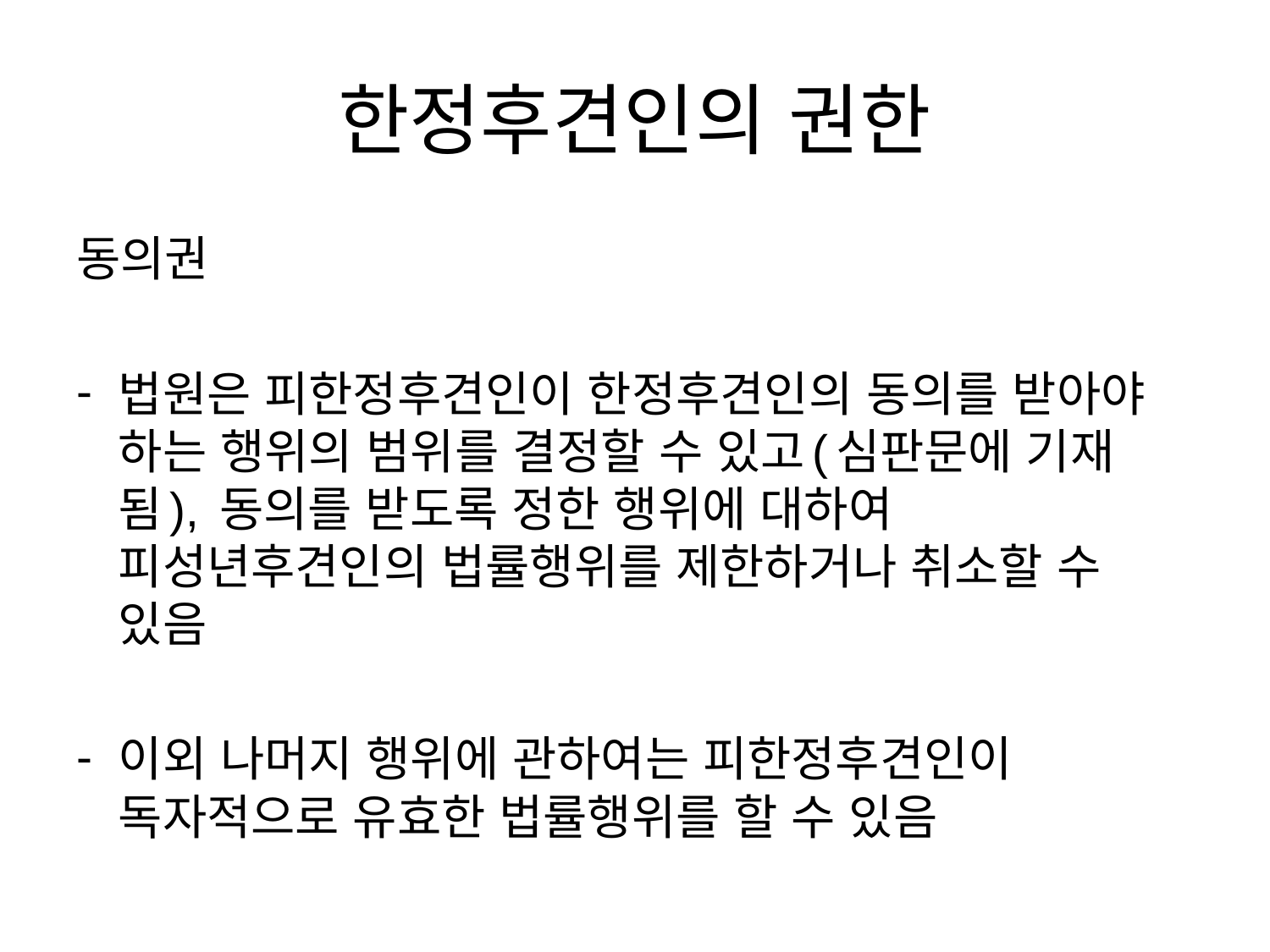

# 한정후견인의 권한
동의권

법원은 피한정후견인이 한정후견인의 동의를 받아야 하는 행위의 범위를 결정할 수 있고(심판문에 기재됨), 동의를 받도록 정한 행위에 대하여 피성년후견인의 법률행위를 제한하거나 취소할 수 있음

이외 나머지 행위에 관하여는 피한정후견인이 독자적으로 유효한 법률행위를 할 수 있음